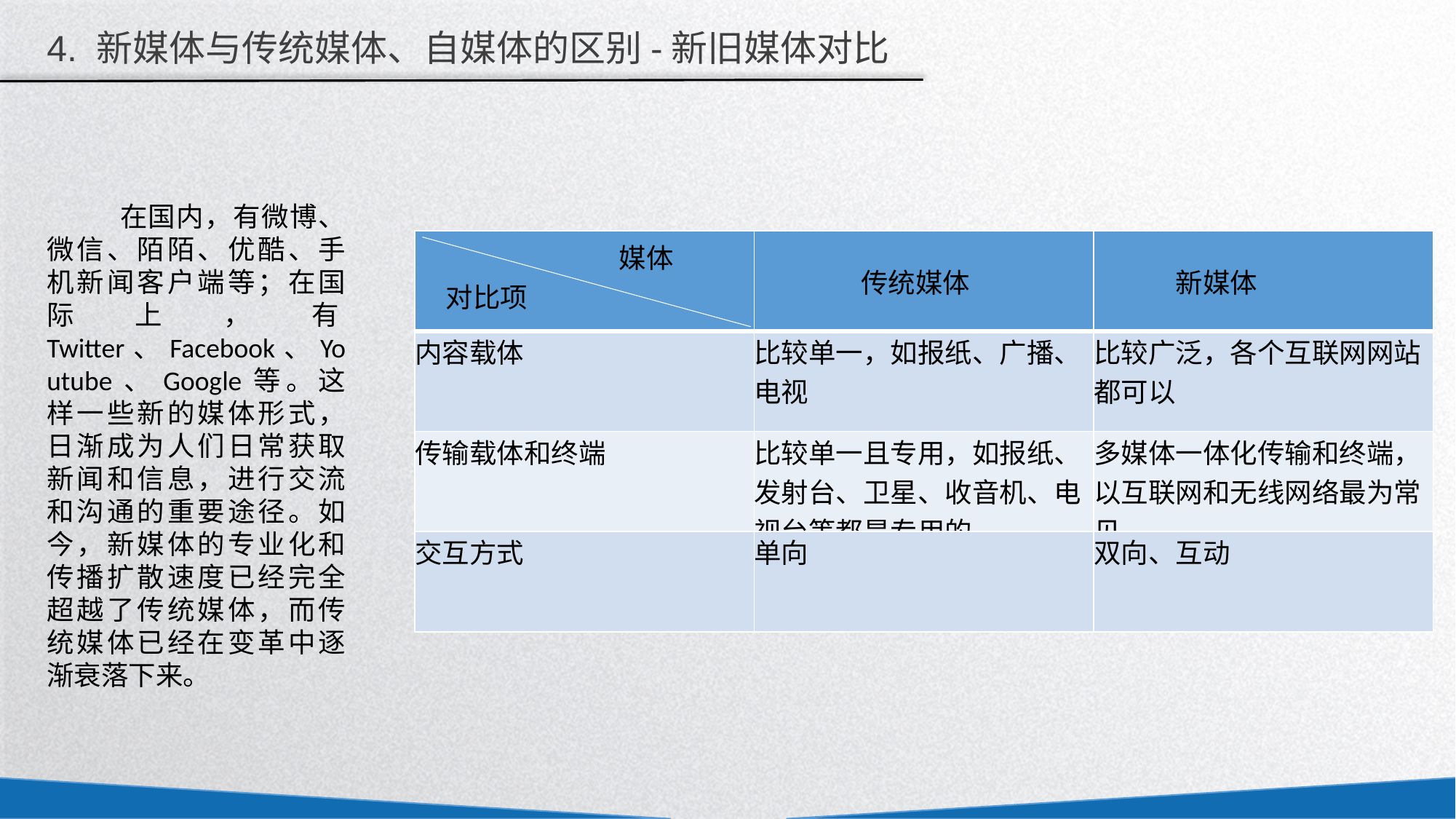

4. 新媒体与传统媒体、自媒体的区别-新旧媒体对比
         在国内，有微博、微信、陌陌、优酷、手机新闻客户端等；在国际上，有Twitter、Facebook、Youtube、Google等。这样一些新的媒体形式，日渐成为人们日常获取新闻和信息，进行交流和沟通的重要途径。如今，新媒体的专业化和传播扩散速度已经完全超越了传统媒体，而传统媒体已经在变革中逐渐衰落下来。
| 媒体 对比项 | 传统媒体 | 新媒体 |
| --- | --- | --- |
| 内容载体 | 比较单一，如报纸、广播、电视 | 比较广泛，各个互联网网站都可以 |
| 传输载体和终端 | 比较单一且专用，如报纸、发射台、卫星、收音机、电视台等都是专用的 | 多媒体一体化传输和终端，以互联网和无线网络最为常见 |
| 交互方式 | 单向 | 双向、互动 |